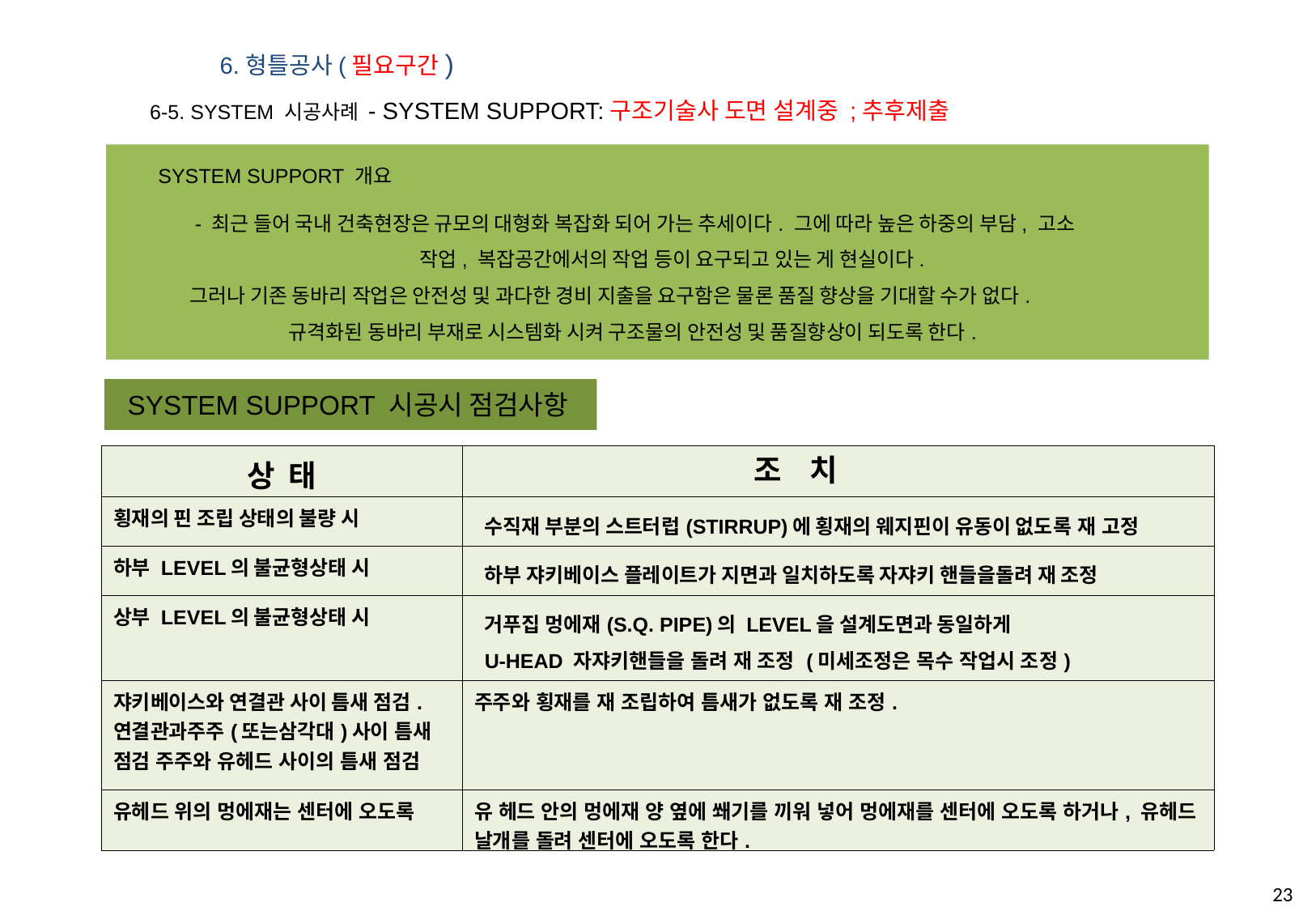

6.형틀공사(필요구간)
6-5. SYSTEM 시공사례 - SYSTEM SUPPORT:구조기술사 도면 설계중 ;추후제출

SYSTEM SUPPORT 개요
- 최근 들어 국내 건축현장은 규모의 대형화 복잡화 되어 가는 추세이다. 그에 따라 높은 하중의 부담, 고소
작업, 복잡공간에서의 작업 등이 요구되고 있는 게 현실이다.
그러나 기존 동바리 작업은 안전성 및 과다한 경비 지출을 요구함은 물론 품질 향상을 기대할 수가 없다.
규격화된 동바리 부재로 시스템화 시켜 구조물의 안전성 및 품질향상이 되도록 한다.

SYSTEM SUPPORT 시공시 점검사항
| 상 태 | 조 치 |
| --- | --- |
| 횡재의 핀 조립 상태의 불량 시 | 수직재 부분의 스트터럽(STIRRUP)에 횡재의 웨지핀이 유동이 없도록 재 고정 |
| 하부 LEVEL의 불균형상태 시 | 하부 쟈키베이스 플레이트가 지면과 일치하도록 자쟈키 핸들을돌려 재 조정 |
| 상부 LEVEL의 불균형상태 시 | 거푸집 멍에재(S.Q. PIPE)의 LEVEL을 설계도면과 동일하게 U-HEAD 자쟈키핸들을 돌려 재 조정 (미세조정은 목수 작업시 조정) |
| 쟈키베이스와 연결관 사이 틈새 점검. 연결관과주주(또는삼각대)사이 틈새 점검 주주와 유헤드 사이의 틈새 점검 | 주주와 횡재를 재 조립하여 틈새가 없도록 재 조정. |
| 유헤드 위의 멍에재는 센터에 오도록 | 유 헤드 안의 멍에재 양 옆에 쐐기를 끼워 넣어 멍에재를 센터에 오도록 하거나, 유헤드 날개를 돌려 센터에 오도록 한다. |